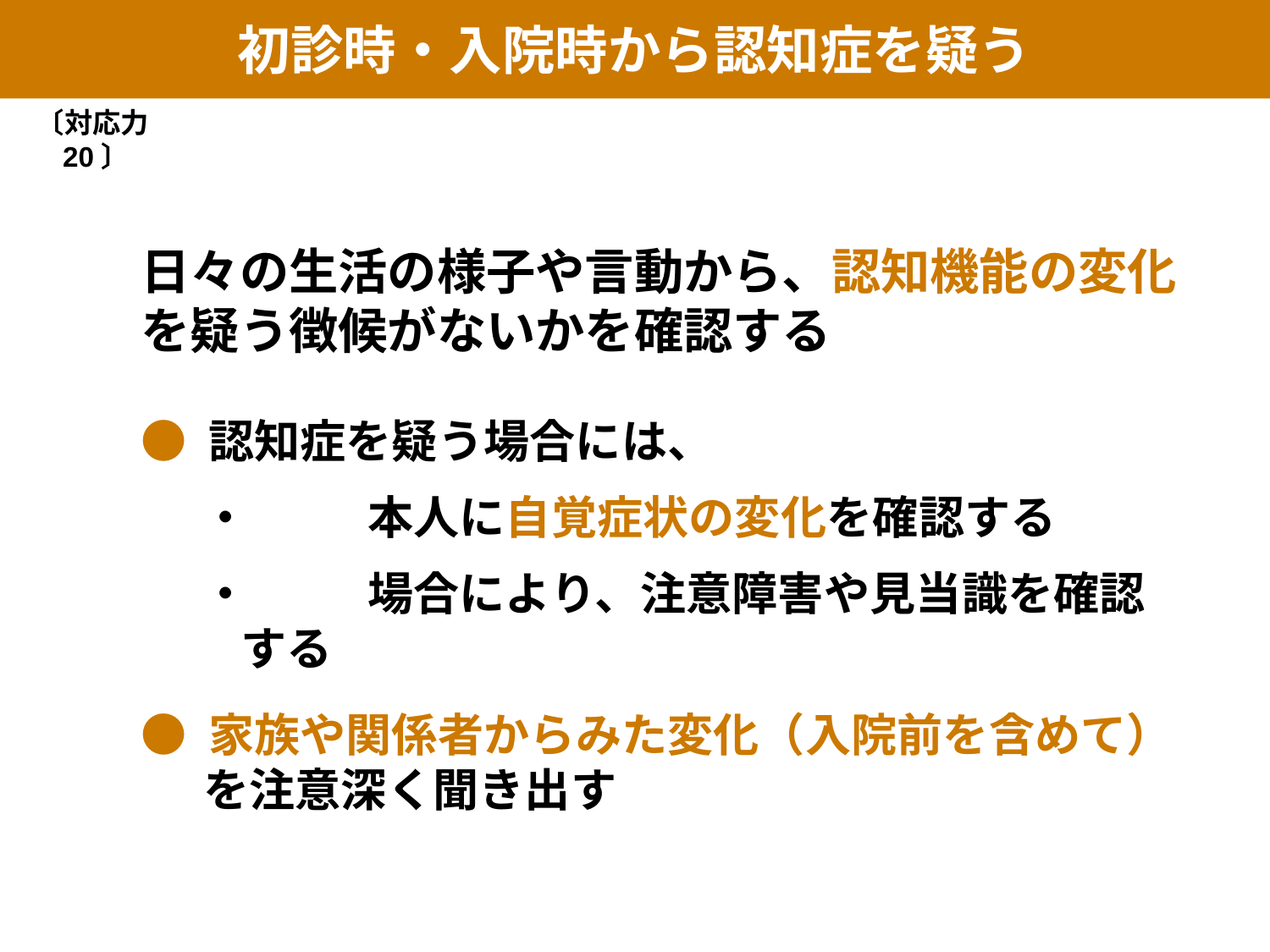

初診時・入院時から認知症を疑う
〔対応力20〕
日々の生活の様子や言動から、認知機能の変化を疑う徴候がないかを確認する
● 認知症を疑う場合には、
・	本人に自覚症状の変化を確認する
・	場合により、注意障害や見当識を確認する
● 家族や関係者からみた変化（入院前を含めて）を注意深く聞き出す